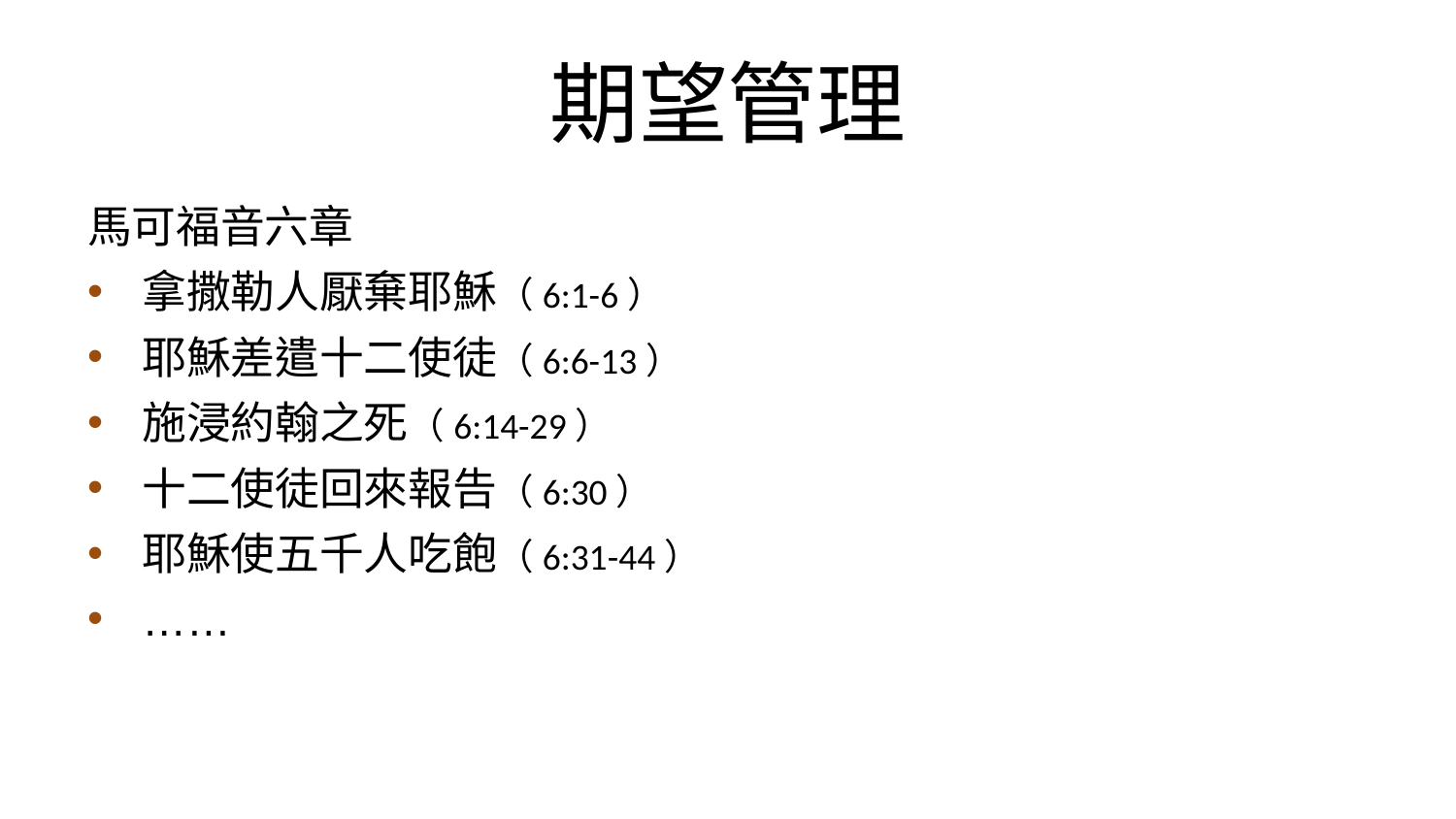

# 期望管理
馬可福音六章
拿撒勒人厭棄耶穌（6:1-6）
耶穌差遣十二使徒（6:6-13）
施浸約翰之死（6:14-29）
十二使徒回來報告（6:30）
耶穌使五千人吃飽（6:31-44）
……